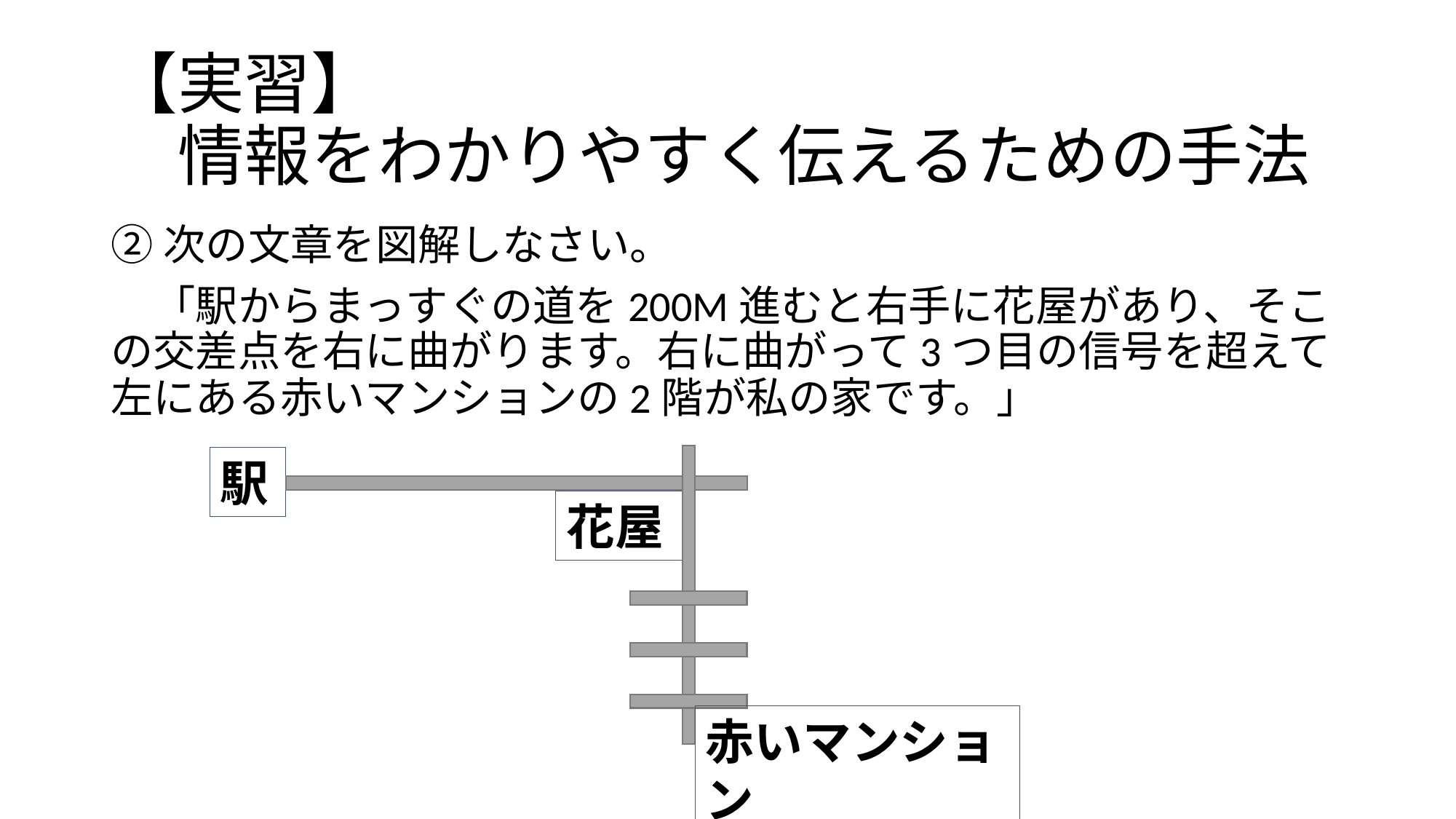

# 【実習】 　情報をわかりやすく伝えるための手法
②次の文章を図解しなさい。
　「駅からまっすぐの道を200M進むと右手に花屋があり、そこの交差点を右に曲がります。右に曲がって3つ目の信号を超えて左にある赤いマンションの2階が私の家です。」

駅

花屋

赤いマンション